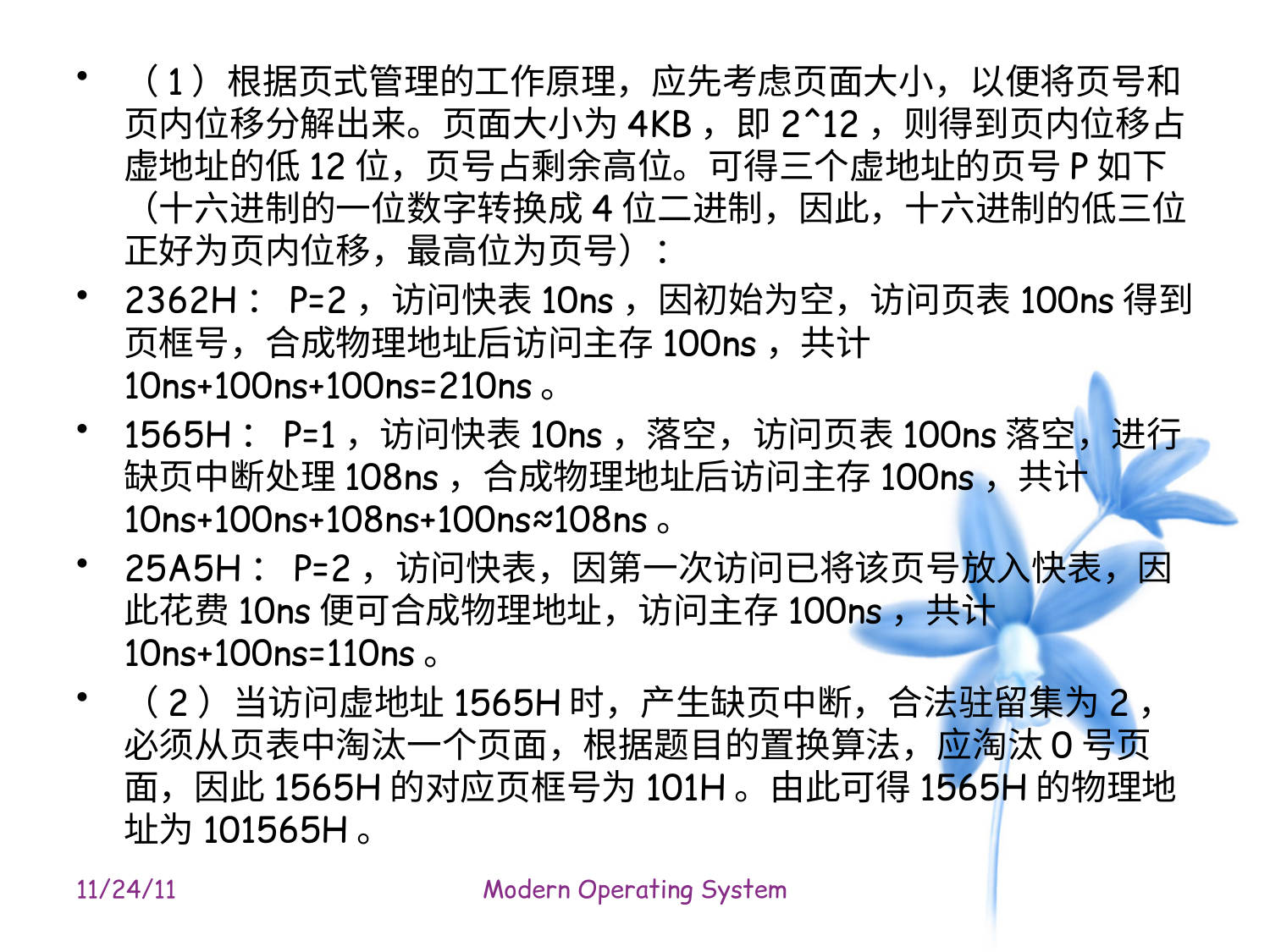

（1）根据页式管理的工作原理，应先考虑页面大小，以便将页号和页内位移分解出来。页面大小为4KB，即2^12，则得到页内位移占虚地址的低12位，页号占剩余高位。可得三个虚地址的页号P如下（十六进制的一位数字转换成4位二进制，因此，十六进制的低三位正好为页内位移，最高位为页号）：
2362H：P=2，访问快表10ns，因初始为空，访问页表100ns得到页框号，合成物理地址后访问主存100ns，共计10ns+100ns+100ns=210ns。
1565H：P=1，访问快表10ns，落空，访问页表100ns落空，进行缺页中断处理108ns，合成物理地址后访问主存100ns，共计10ns+100ns+108ns+100ns≈108ns。
25A5H：P=2，访问快表，因第一次访问已将该页号放入快表，因此花费10ns便可合成物理地址，访问主存100ns，共计10ns+100ns=110ns。
（2）当访问虚地址1565H时，产生缺页中断，合法驻留集为2，必须从页表中淘汰一个页面，根据题目的置换算法，应淘汰0号页面，因此1565H的对应页框号为101H。由此可得1565H的物理地址为101565H。
11/24/11
Modern Operating System